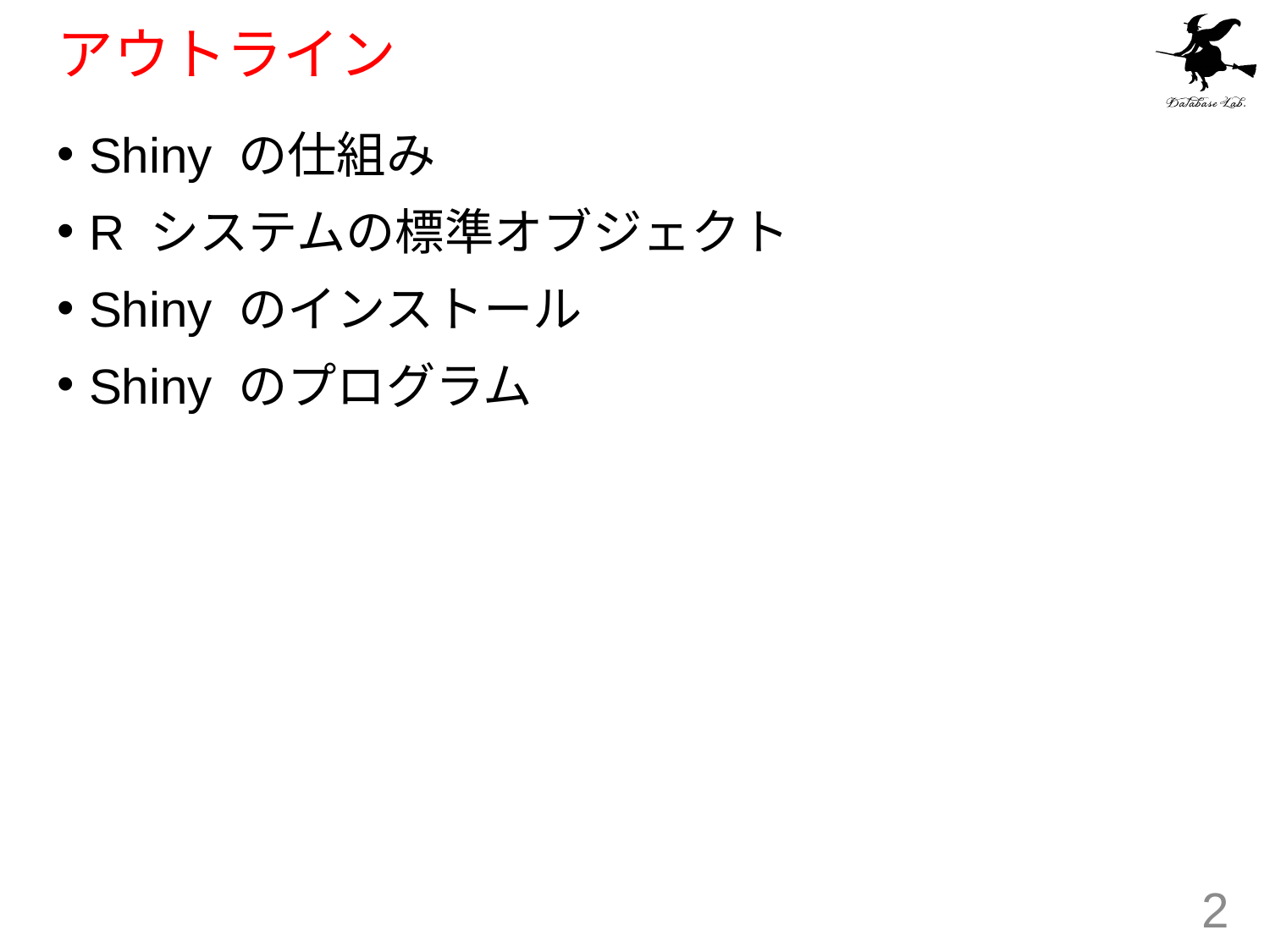

# アウトライン
Shiny の仕組み
R システムの標準オブジェクト
Shiny のインストール
Shiny のプログラム

2